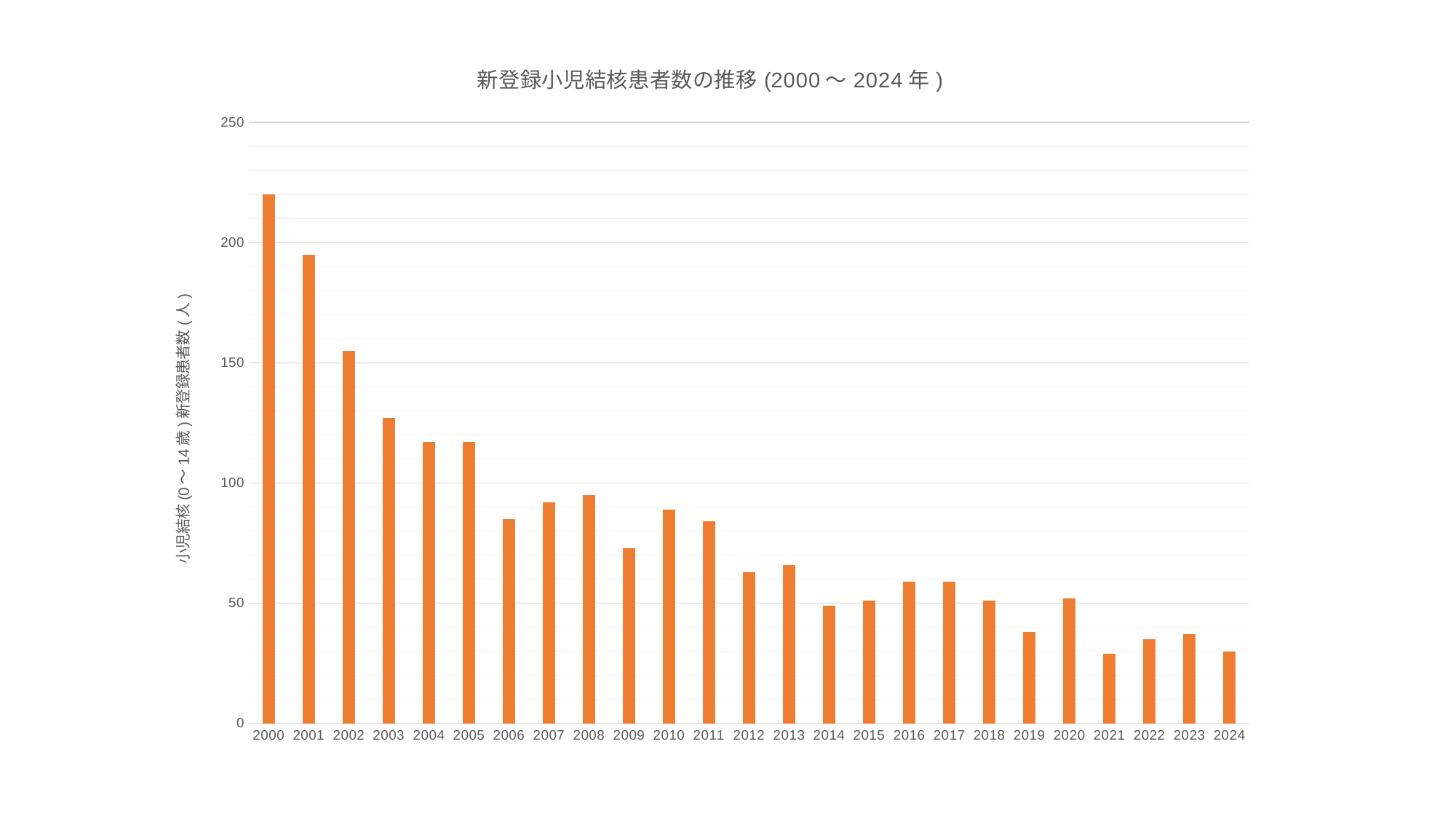

### Chart: 新登録小児結核患者数の推移(2000～2024年)

| Category | 小児結核届出患者数 |
|---|---|
| 2000 | 220.0 |
| 2001 | 195.0 |
| 2002 | 155.0 |
| 2003 | 127.0 |
| 2004 | 117.0 |
| 2005 | 117.0 |
| 2006 | 85.0 |
| 2007 | 92.0 |
| 2008 | 95.0 |
| 2009 | 73.0 |
| 2010 | 89.0 |
| 2011 | 84.0 |
| 2012 | 63.0 |
| 2013 | 66.0 |
| 2014 | 49.0 |
| 2015 | 51.0 |
| 2016 | 59.0 |
| 2017 | 59.0 |
| 2018 | 51.0 |
| 2019 | 38.0 |
| 2020 | 52.0 |
| 2021 | 29.0 |
| 2022 | 35.0 |
| 2023 | 37.0 |
| 2024 | 30.0 |